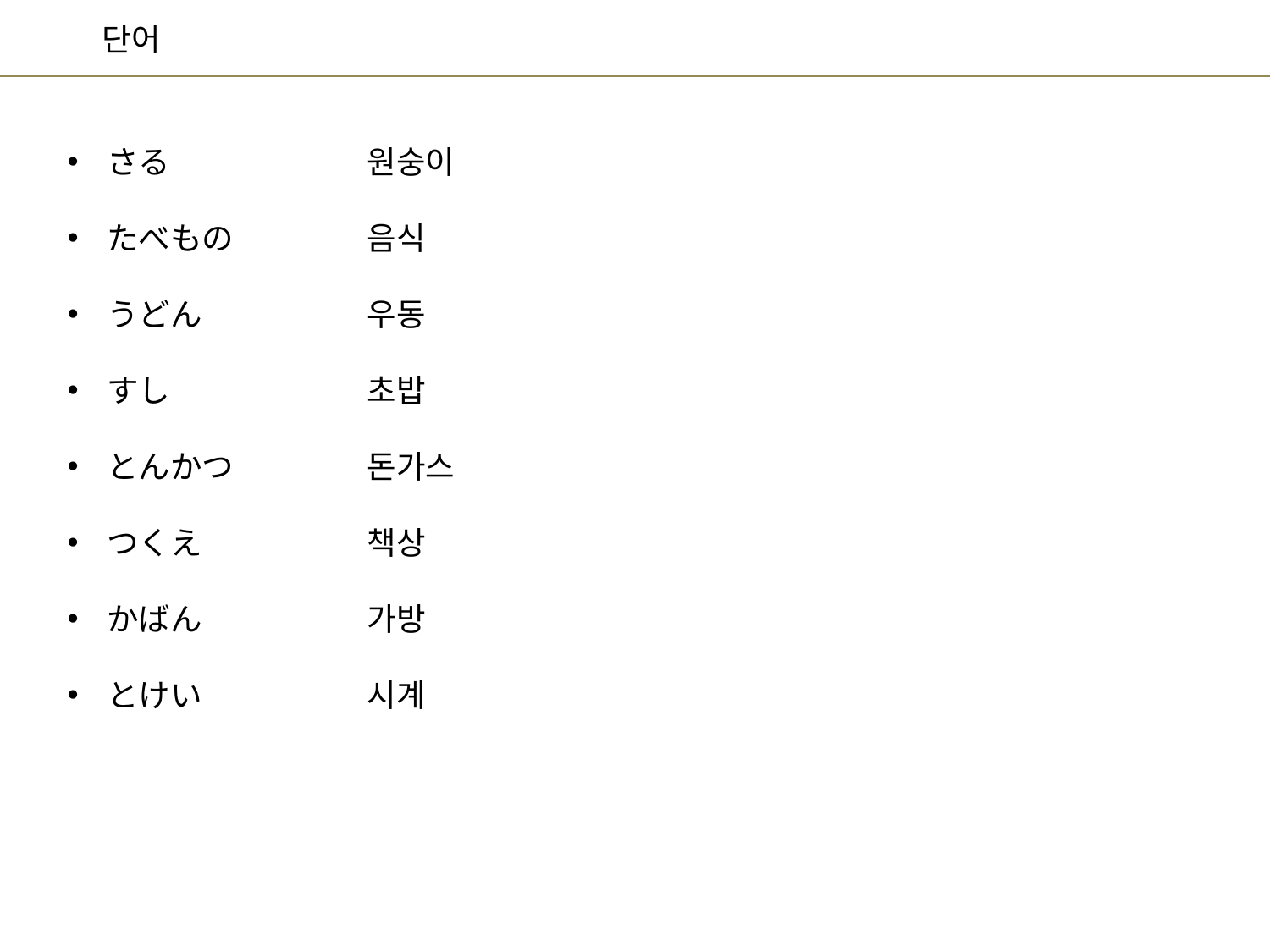

원숭이

음식

우동

초밥

돈가스

책상

가방

시계
さる

たべもの

うどん

すし

とんかつ

つくえ

かばん

とけい